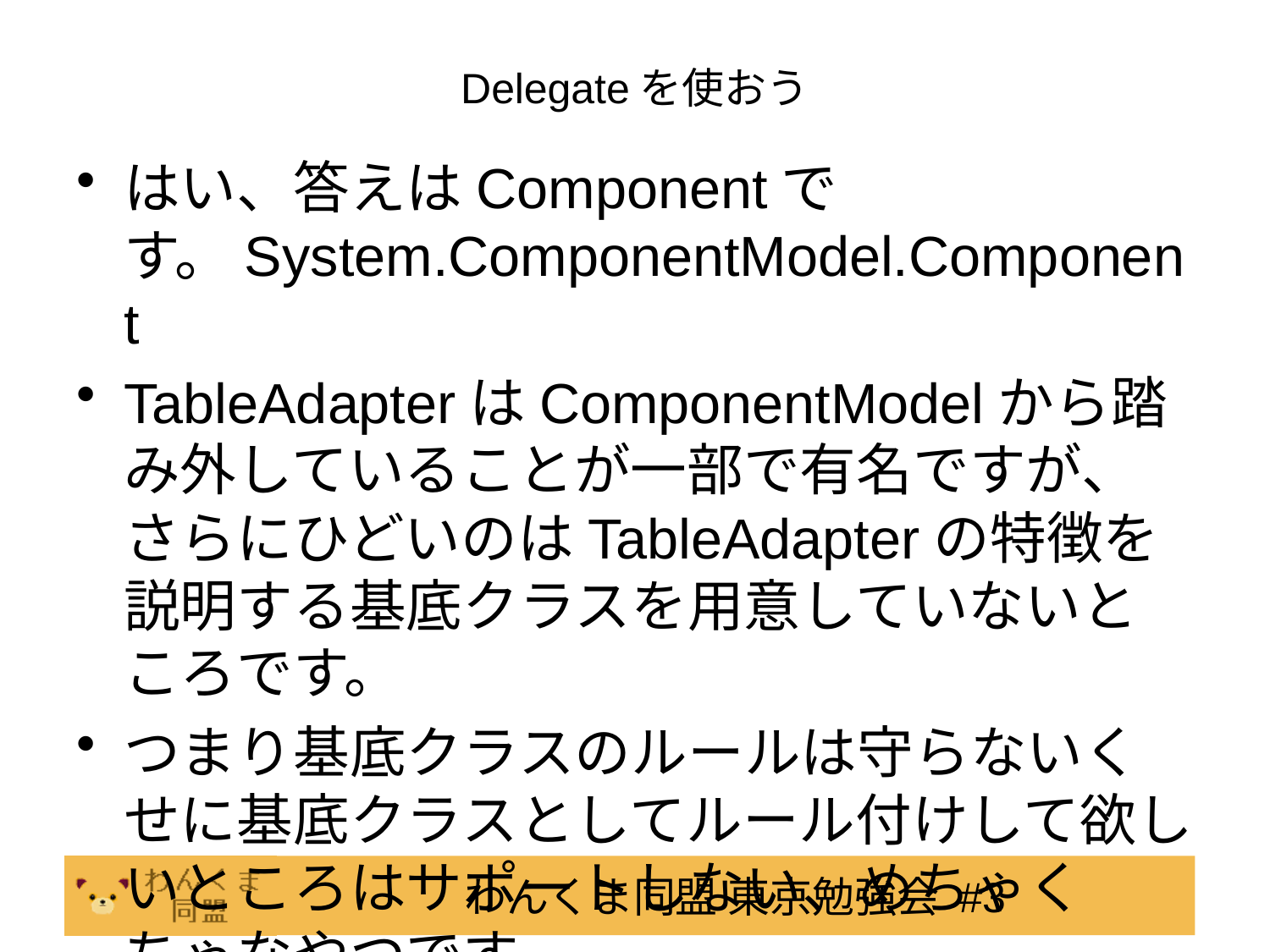

# Delegateを使おう
はい、答えはComponentです。System.ComponentModel.Component
TableAdapterはComponentModelから踏み外していることが一部で有名ですが、さらにひどいのはTableAdapterの特徴を説明する基底クラスを用意していないところです。
つまり基底クラスのルールは守らないくせに基底クラスとしてルール付けして欲しいところはサポートしない、めちゃくちゃなやつです。